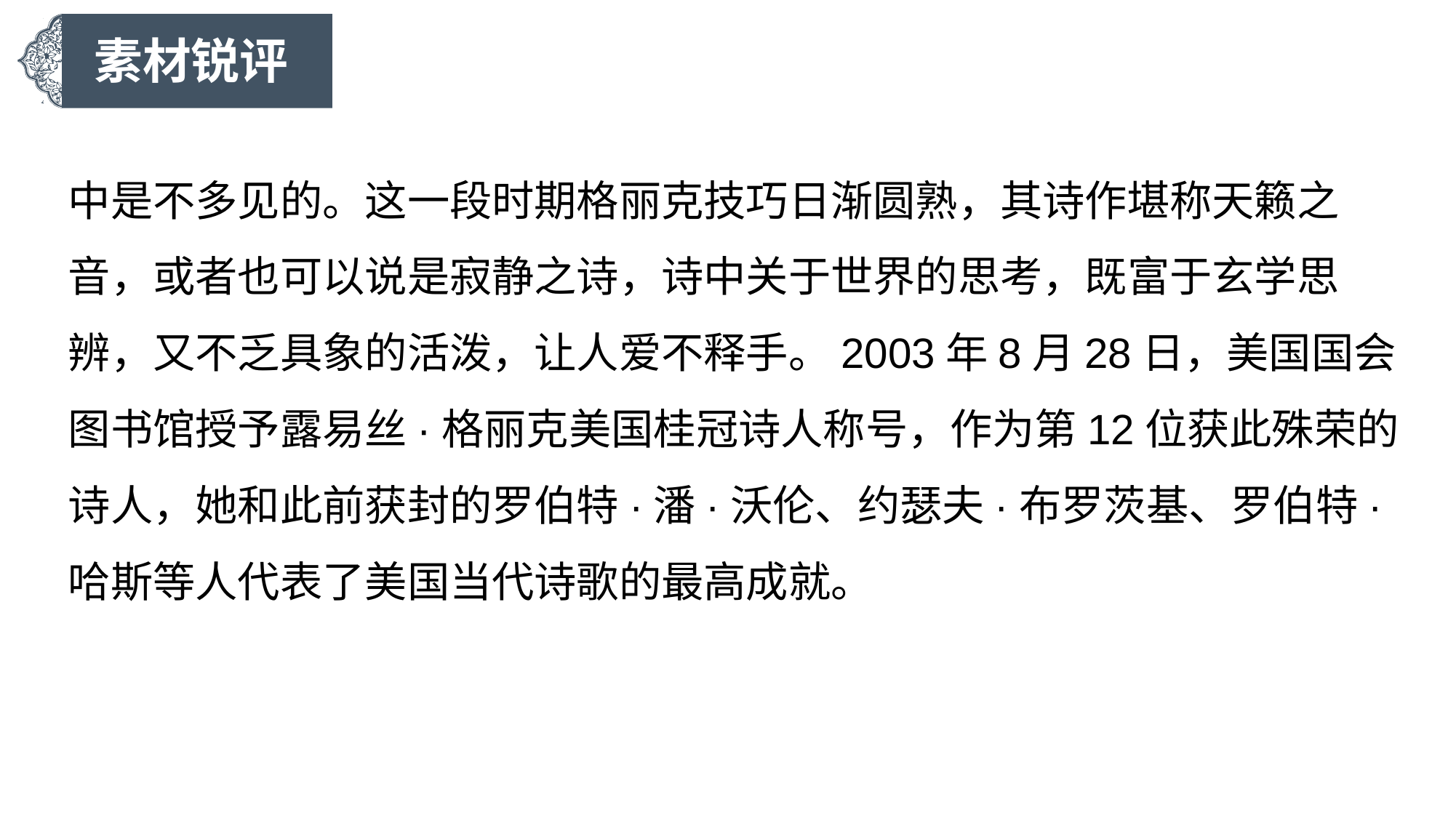

素材锐评
中是不多见的。这一段时期格丽克技巧日渐圆熟，其诗作堪称天籁之音，或者也可以说是寂静之诗，诗中关于世界的思考，既富于玄学思辨，又不乏具象的活泼，让人爱不释手。2003年8月28日，美国国会图书馆授予露易丝·格丽克美国桂冠诗人称号，作为第12位获此殊荣的诗人，她和此前获封的罗伯特·潘·沃伦、约瑟夫·布罗茨基、罗伯特·哈斯等人代表了美国当代诗歌的最高成就。